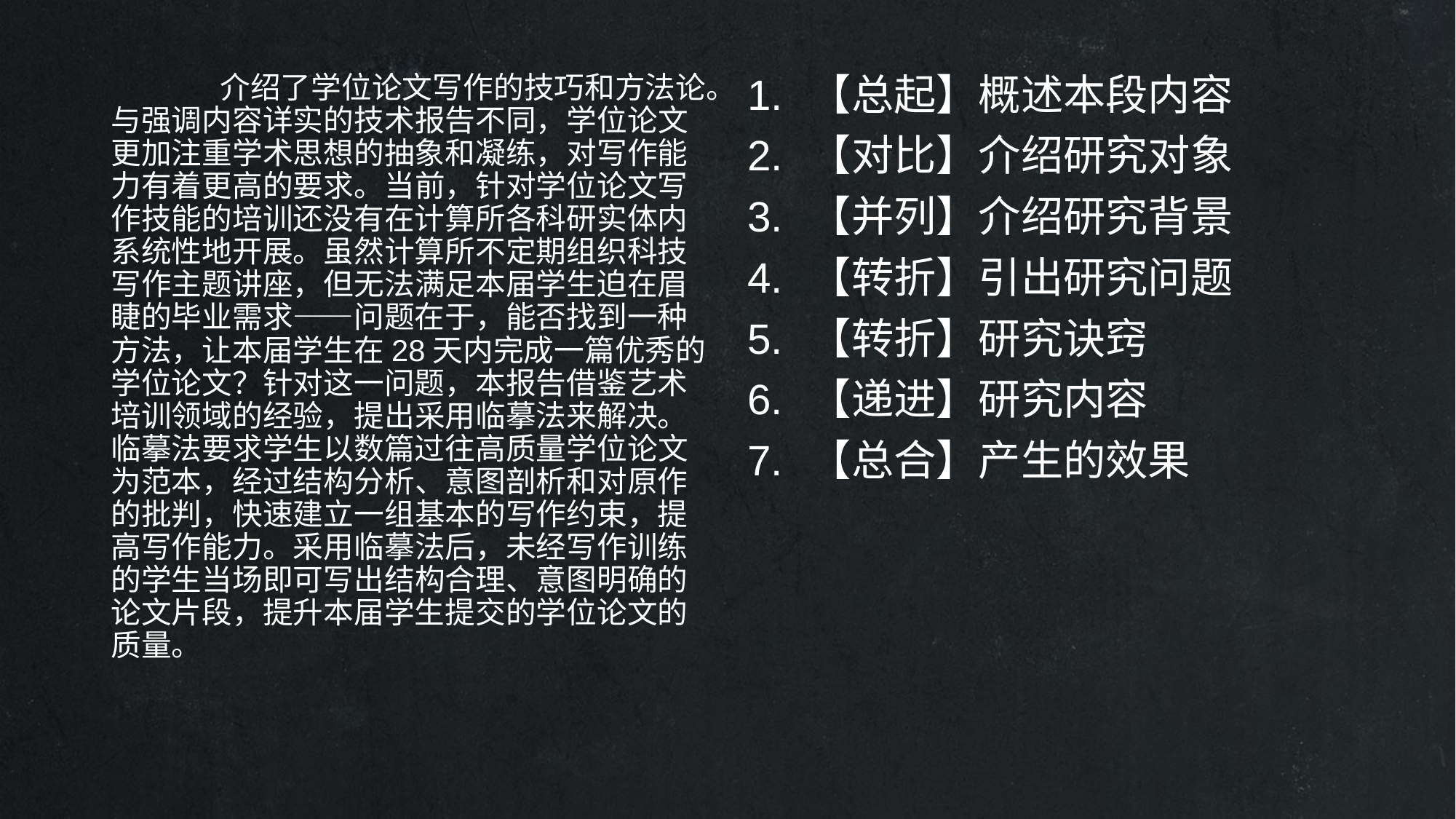

介绍了学位论文写作的技巧和方法论。与强调内容详实的技术报告不同，学位论文更加注重学术思想的抽象和凝练，对写作能力有着更高的要求。当前，针对学位论文写作技能的培训还没有在计算所各科研实体内系统性地开展。虽然计算所不定期组织科技写作主题讲座，但无法满足本届学生迫在眉睫的毕业需求——问题在于，能否找到一种方法，让本届学生在28天内完成一篇优秀的学位论文？针对这一问题，本报告借鉴艺术培训领域的经验，提出采用临摹法来解决。临摹法要求学生以数篇过往高质量学位论文为范本，经过结构分析、意图剖析和对原作的批判，快速建立一组基本的写作约束，提高写作能力。采用临摹法后，未经写作训练的学生当场即可写出结构合理、意图明确的论文片段，提升本届学生提交的学位论文的质量。
【总起】概述本段内容
【对比】介绍研究对象
【并列】介绍研究背景
【转折】引出研究问题
【转折】研究诀窍
【递进】研究内容
【总合】产生的效果